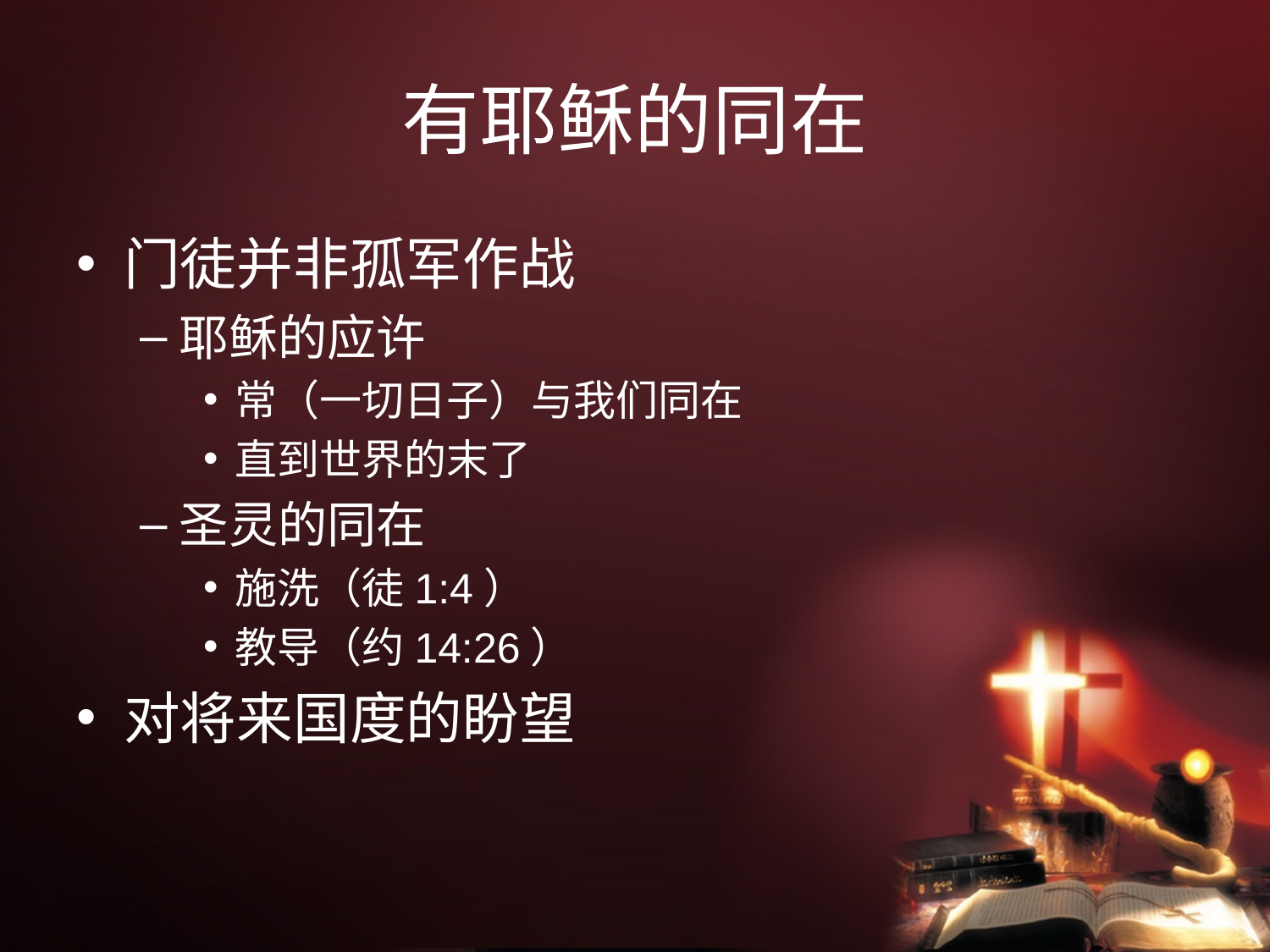

# 有耶稣的同在
门徒并非孤军作战
耶稣的应许
常（一切日子）与我们同在
直到世界的末了
圣灵的同在
施洗（徒1:4）
教导（约14:26）
对将来国度的盼望